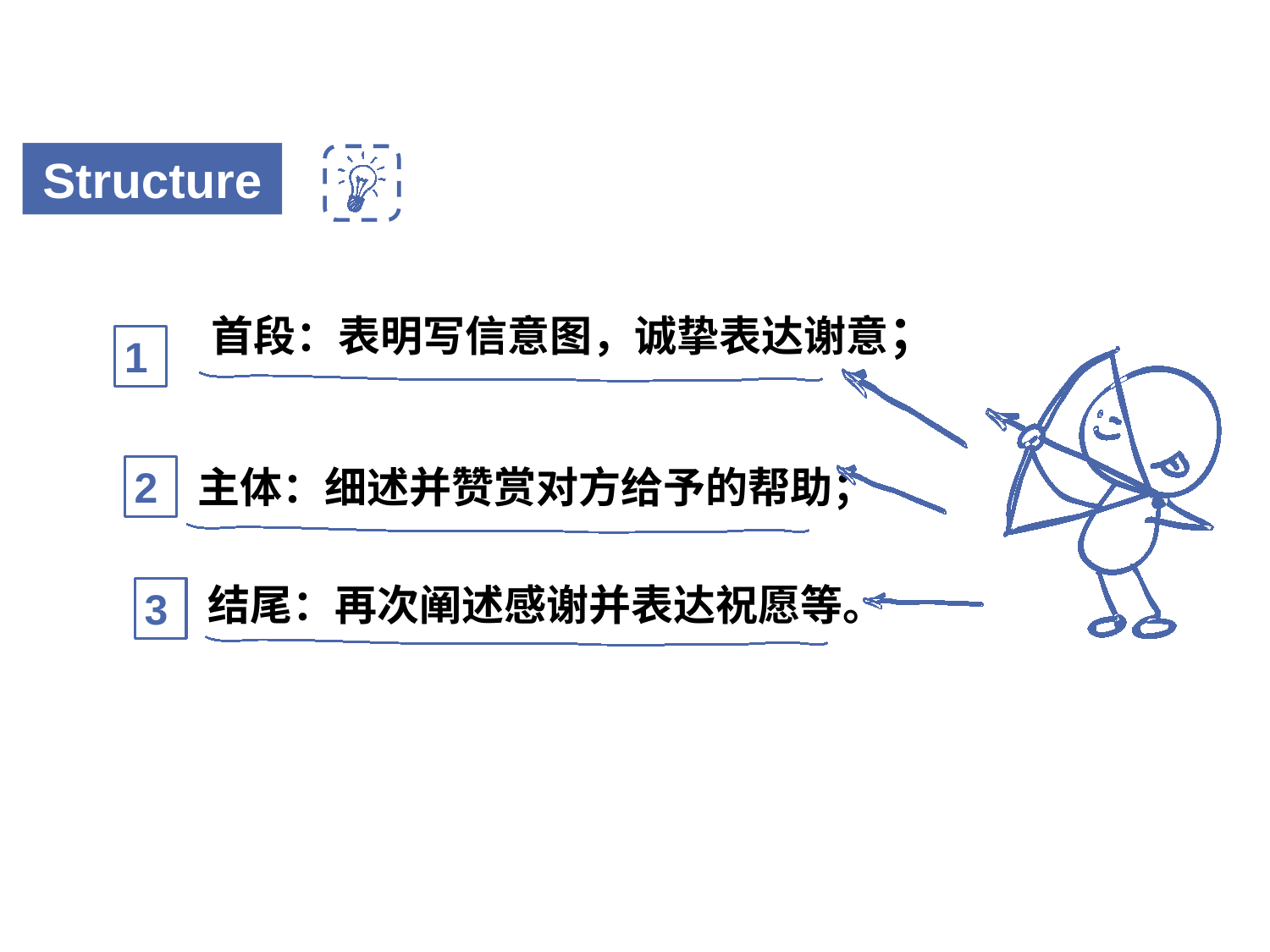

Structure

首段：表明写信意图，诚挚表达谢意；
1

主体：细述并赞赏对方给予的帮助；
2

结尾：再次阐述感谢并表达祝愿等。
3